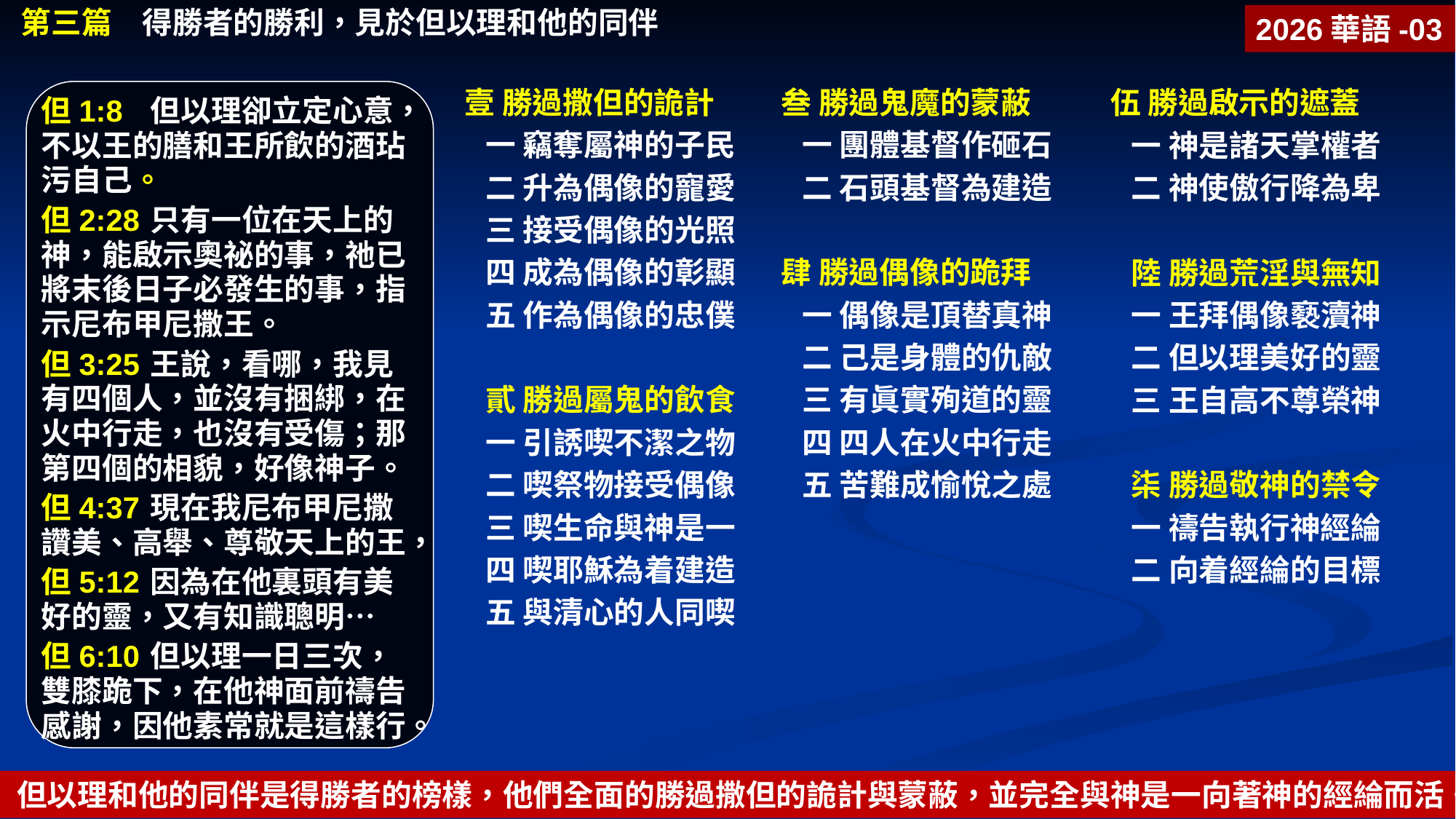

第三篇　得勝者的勝利，見於但以理和他的同伴
2026華語-03
壹 勝過撒但的詭計
一 竊奪屬神的子民
二 升為偶像的寵愛
三 接受偶像的光照
四 成為偶像的彰顯
五 作為偶像的忠僕

貳 勝過屬鬼的飲食
一 引誘喫不潔之物
二 喫祭物接受偶像
三 喫生命與神是一
四 喫耶穌為着建造
五 與清心的人同喫
叁 勝過鬼魔的蒙蔽
一 團體基督作砸石
二 石頭基督為建造

肆 勝過偶像的跪拜
一 偶像是頂替真神
二 己是身體的仇敵
三 有眞實殉道的靈
四 四人在火中行走
五 苦難成愉悅之處

伍 勝過啟示的遮蓋
一 神是諸天掌權者
二 神使傲行降為卑

陸 勝過荒淫與無知
一 王拜偶像褻瀆神
二 但以理美好的靈
三 王自高不尊榮神

柒 勝過敬神的禁令
一 禱告執行神經綸
二 向着經綸的目標

但1:8	但以理卻立定心意，不以王的膳和王所飲的酒玷污自己。
但2:28	只有一位在天上的神，能啟示奧祕的事，祂已將末後日子必發生的事，指示尼布甲尼撒王。
但3:25	王說，看哪，我見有四個人，並沒有捆綁，在火中行走，也沒有受傷；那第四個的相貌，好像神子。
但4:37	現在我尼布甲尼撒讚美、高舉、尊敬天上的王，
但5:12	因為在他裏頭有美好的靈，又有知識聰明…
但6:10	但以理一日三次，雙膝跪下，在他神面前禱告感謝，因他素常就是這樣行。
但以理和他的同伴是得勝者的榜樣，他們全面的勝過撒但的詭計與蒙蔽，並完全與神是一向著神的經綸而活。